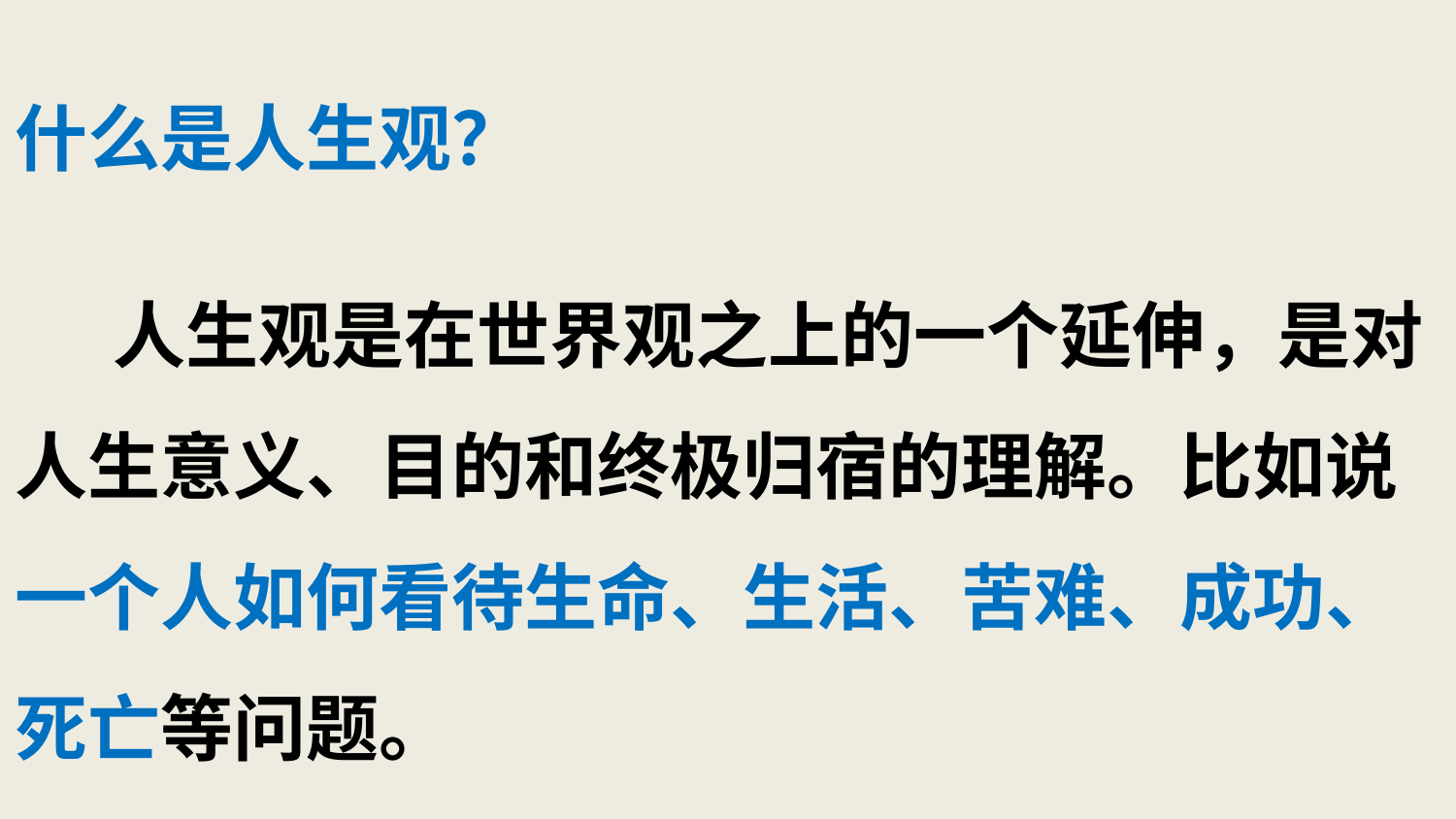

# 什么是人生观？ 人生观是在世界观之上的一个延伸，是对人生意义、目的和终极归宿的理解。比如说一个人如何看待生命、生活、苦难、成功、死亡等问题。